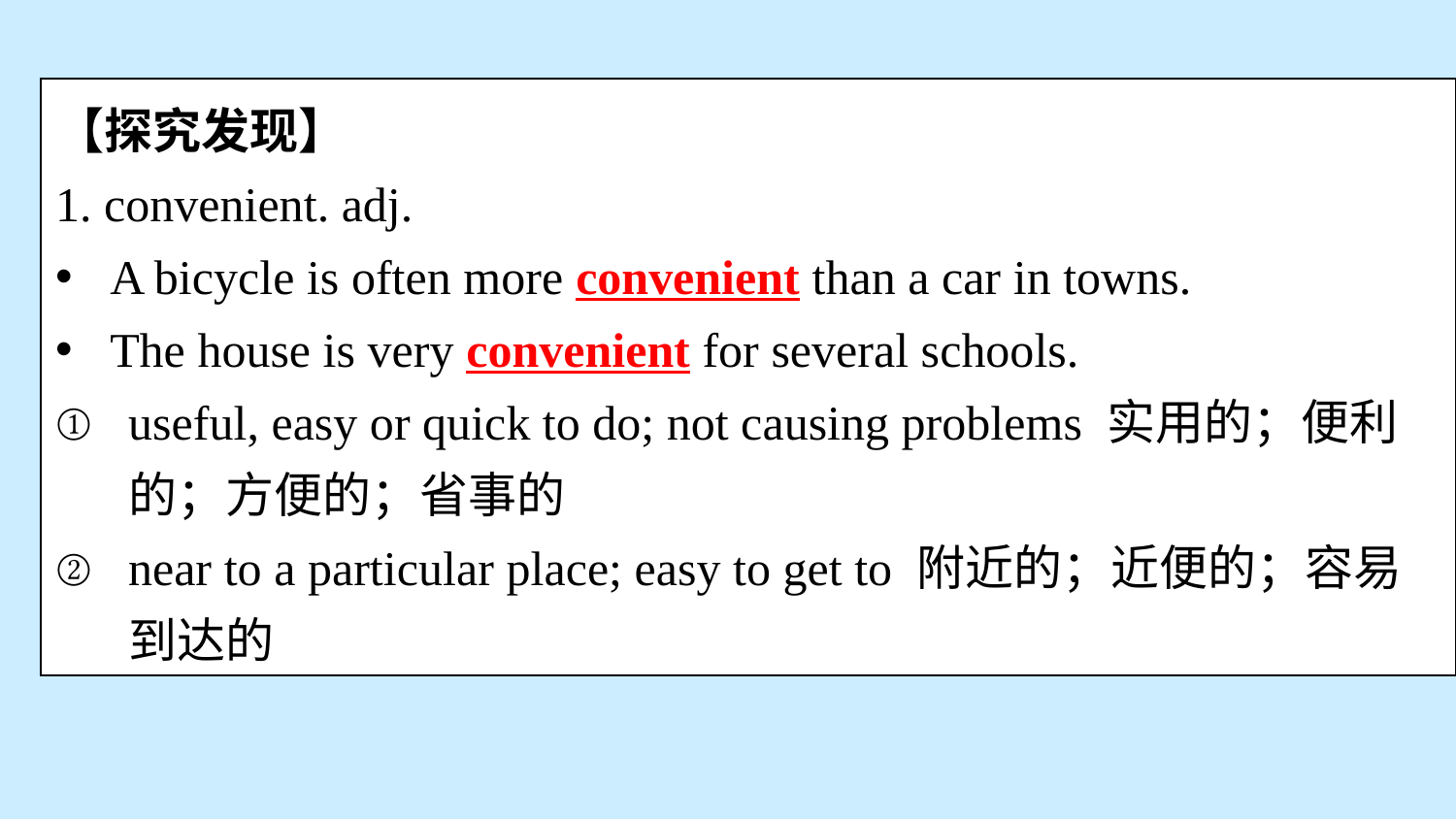

【探究发现】
1. convenient. adj.
A bicycle is often more convenient than a car in towns.
The house is very convenient for several schools.
useful, easy or quick to do; not causing problems 实用的；便利的；方便的；省事的
near to a particular place; easy to get to 附近的；近便的；容易到达的